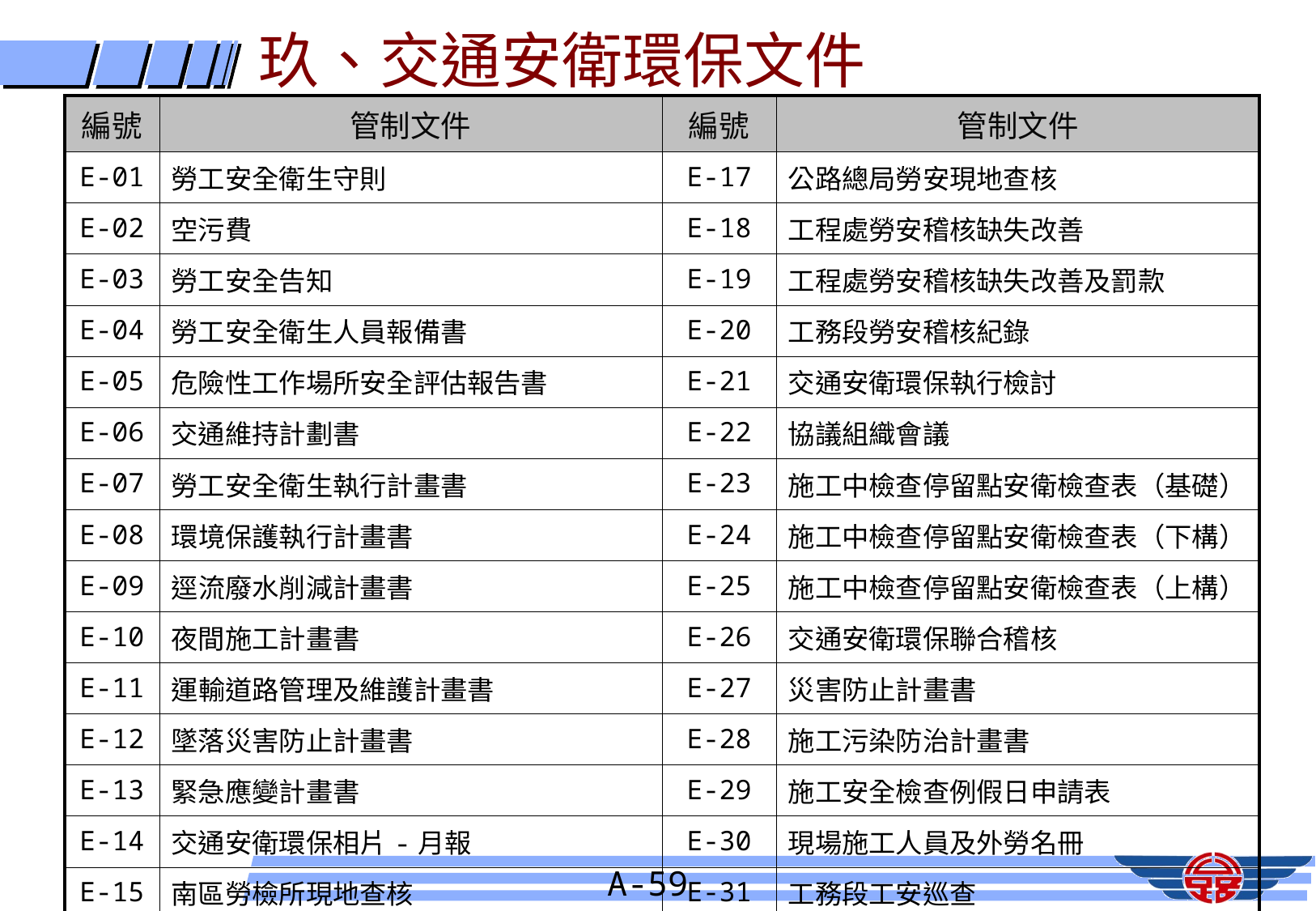

玖、交通安衛環保文件
| 編號 | 管制文件 | 編號 | 管制文件 |
| --- | --- | --- | --- |
| E-01 | 勞工安全衛生守則 | E-17 | 公路總局勞安現地查核 |
| E-02 | 空污費 | E-18 | 工程處勞安稽核缺失改善 |
| E-03 | 勞工安全告知 | E-19 | 工程處勞安稽核缺失改善及罰款 |
| E-04 | 勞工安全衛生人員報備書 | E-20 | 工務段勞安稽核紀錄 |
| E-05 | 危險性工作場所安全評估報告書 | E-21 | 交通安衛環保執行檢討 |
| E-06 | 交通維持計劃書 | E-22 | 協議組織會議 |
| E-07 | 勞工安全衛生執行計畫書 | E-23 | 施工中檢查停留點安衛檢查表（基礎） |
| E-08 | 環境保護執行計畫書 | E-24 | 施工中檢查停留點安衛檢查表（下構） |
| E-09 | 逕流廢水削減計畫書 | E-25 | 施工中檢查停留點安衛檢查表（上構） |
| E-10 | 夜間施工計畫書 | E-26 | 交通安衛環保聯合稽核 |
| E-11 | 運輸道路管理及維護計畫書 | E-27 | 災害防止計畫書 |
| E-12 | 墜落災害防止計畫書 | E-28 | 施工污染防治計畫書 |
| E-13 | 緊急應變計畫書 | E-29 | 施工安全檢查例假日申請表 |
| E-14 | 交通安衛環保相片-月報 | E-30 | 現場施工人員及外勞名冊 |
| E-15 | 南區勞檢所現地查核 | E-31 | 工務段工安巡查 |
| E-16 | 環保機構現地查核 | E-32 | 各級長官至工地督導紀錄表 |